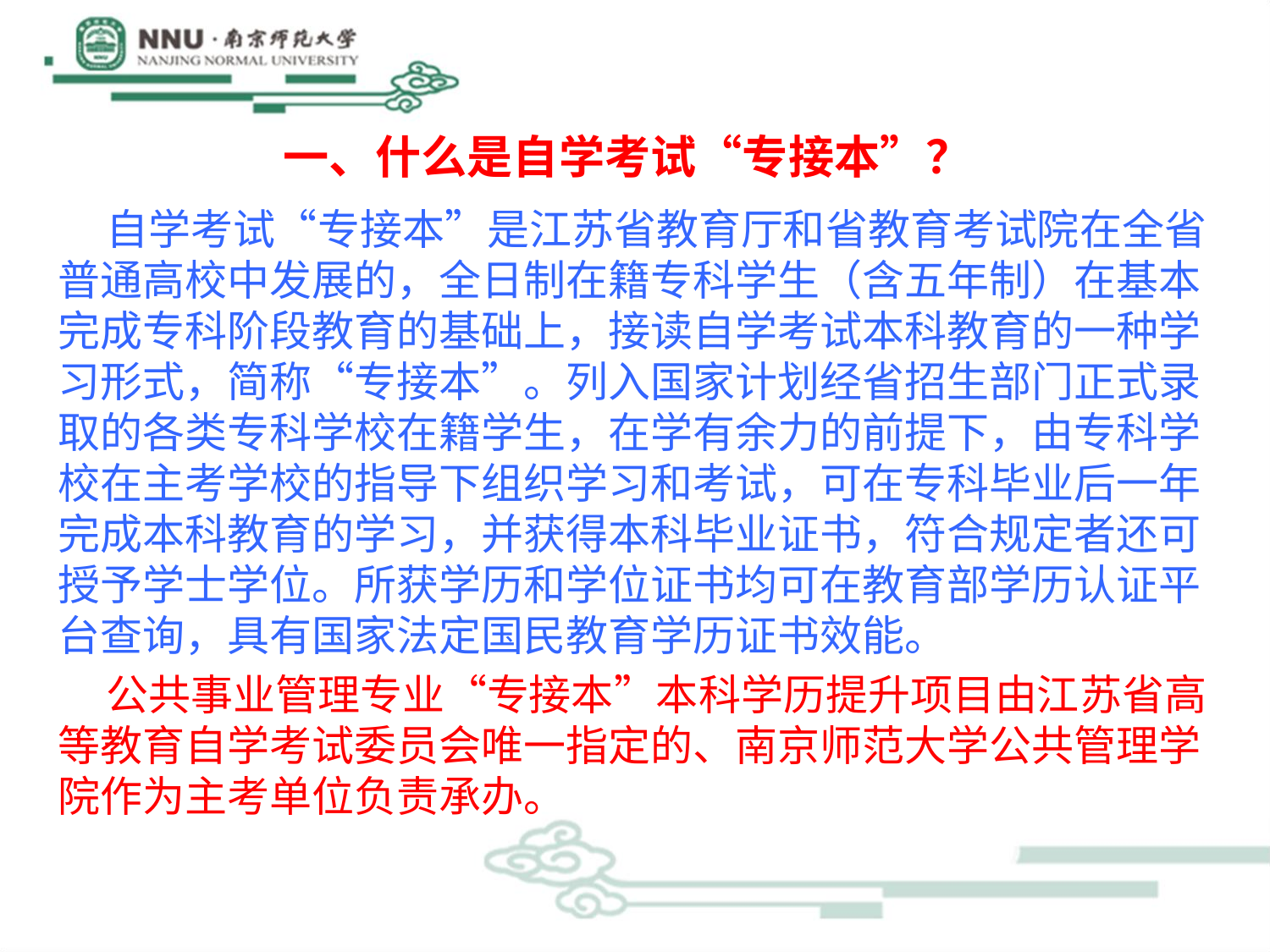

# 一、什么是自学考试“专接本”？
    自学考试“专接本”是江苏省教育厅和省教育考试院在全省普通高校中发展的，全日制在籍专科学生（含五年制）在基本完成专科阶段教育的基础上，接读自学考试本科教育的一种学习形式，简称“专接本”。列入国家计划经省招生部门正式录取的各类专科学校在籍学生，在学有余力的前提下，由专科学校在主考学校的指导下组织学习和考试，可在专科毕业后一年完成本科教育的学习，并获得本科毕业证书，符合规定者还可授予学士学位。所获学历和学位证书均可在教育部学历认证平台查询，具有国家法定国民教育学历证书效能。
    公共事业管理专业“专接本”本科学历提升项目由江苏省高等教育自学考试委员会唯一指定的、南京师范大学公共管理学院作为主考单位负责承办。